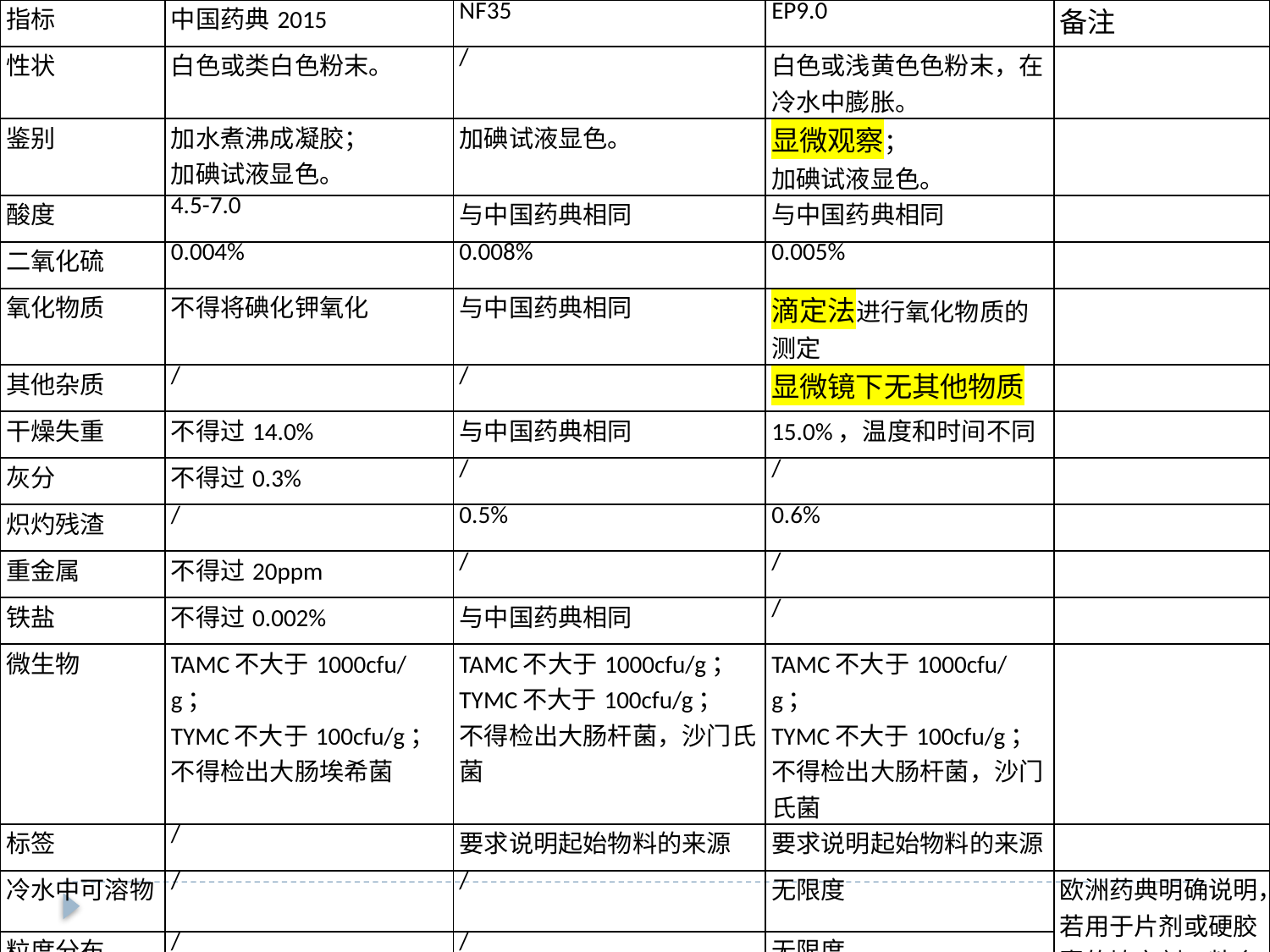

| 指标 | 中国药典2015 | NF35 | EP9.0 | 备注 |
| --- | --- | --- | --- | --- |
| 性状 | 白色或类白色粉末。 | / | 白色或浅黄色色粉末，在冷水中膨胀。 |  |
| 鉴别 | 加水煮沸成凝胶； 加碘试液显色。 | 加碘试液显色。 | 显微观察； 加碘试液显色。 |  |
| 酸度 | 4.5-7.0 | 与中国药典相同 | 与中国药典相同 |  |
| 二氧化硫 | 0.004% | 0.008% | 0.005% |  |
| 氧化物质 | 不得将碘化钾氧化 | 与中国药典相同 | 滴定法进行氧化物质的测定 |  |
| 其他杂质 | / | / | 显微镜下无其他物质 |  |
| 干燥失重 | 不得过14.0% | 与中国药典相同 | 15.0%，温度和时间不同 |  |
| 灰分 | 不得过0.3% | / | / |  |
| 炽灼残渣 | / | 0.5% | 0.6% |  |
| 重金属 | 不得过20ppm | / | / |  |
| 铁盐 | 不得过0.002% | 与中国药典相同 | / |  |
| 微生物 | TAMC不大于1000cfu/g； TYMC不大于100cfu/g； 不得检出大肠埃希菌 | TAMC不大于1000cfu/g； TYMC不大于100cfu/g； 不得检出大肠杆菌，沙门氏菌 | TAMC不大于1000cfu/g； TYMC不大于100cfu/g； 不得检出大肠杆菌，沙门氏菌 |  |
| 标签 | / | 要求说明起始物料的来源 | 要求说明起始物料的来源 |  |
| 冷水中可溶物 | / | / | 无限度 | 欧洲药典明确说明，若用于片剂或硬胶囊的填充剂，粘合剂，崩解剂时，应考虑这三项。 |
| 粒度分布 | / | / | 无限度 |  |
| 分体流变 | / | / | 无限度 |  |